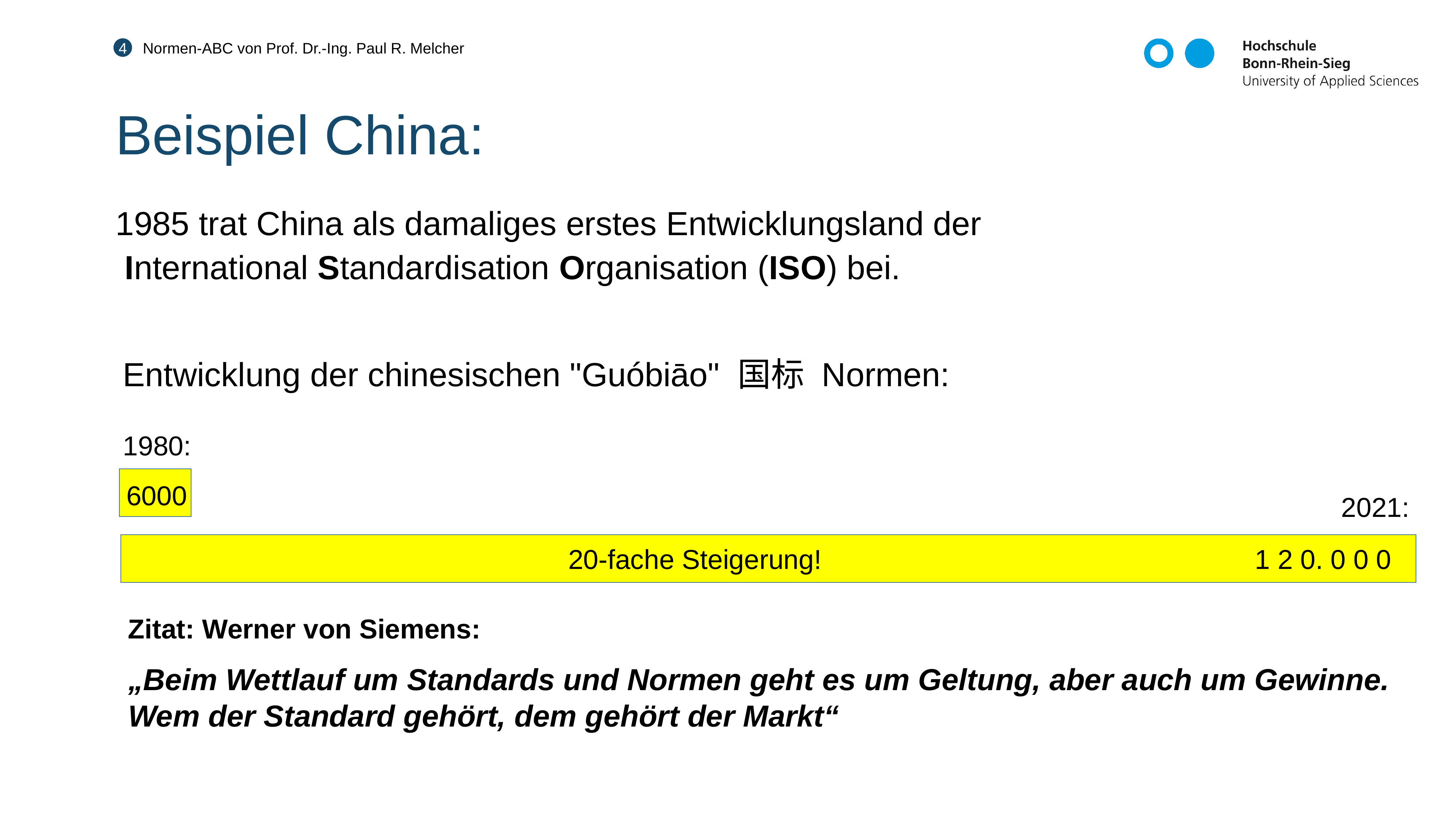

4
Normen-ABC von Prof. Dr.-Ing. Paul R. Melcher
# Beispiel China:
1985 trat China als damaliges erstes Entwicklungsland der
 International Standardisation Organisation (ISO) bei.

Entwicklung der chinesischen "Guóbiāo" 国标 Normen:
1980:

6000
2021:

20-fache Steigerung!
1 2 0. 0 0 0
Zitat: Werner von Siemens:

„Beim Wettlauf um Standards und Normen geht es um Geltung, aber auch um Gewinne.
Wem der Standard gehört, dem gehört der Markt“